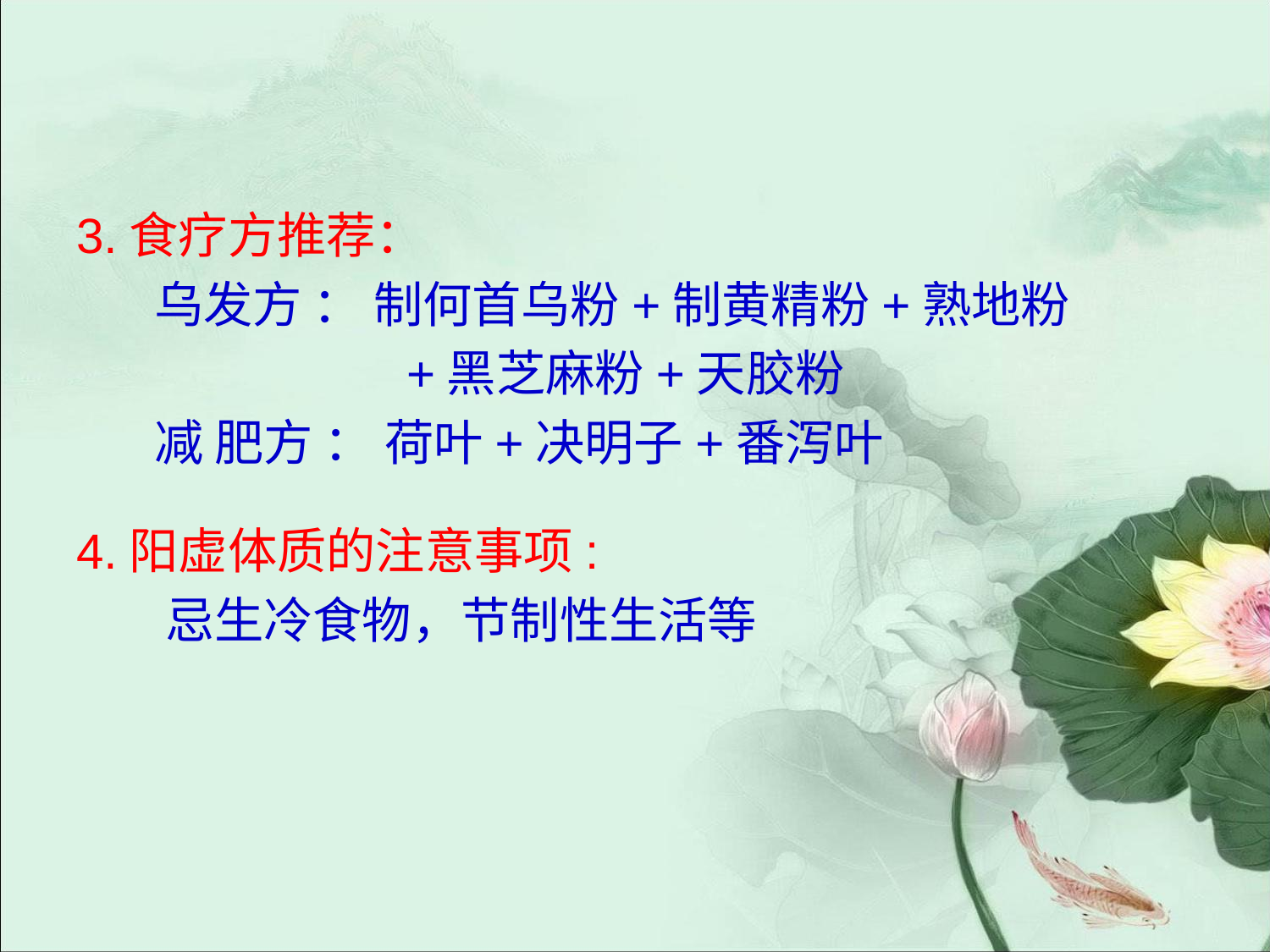

3.食疗方推荐：
      乌发方 ： 制何首乌粉+制黄精粉+熟地粉
                        +黑芝麻粉+天胶粉
      减 肥方 ： 荷叶+决明子+番泻叶

4.阳虚体质的注意事项:
       忌生冷食物，节制性生活等